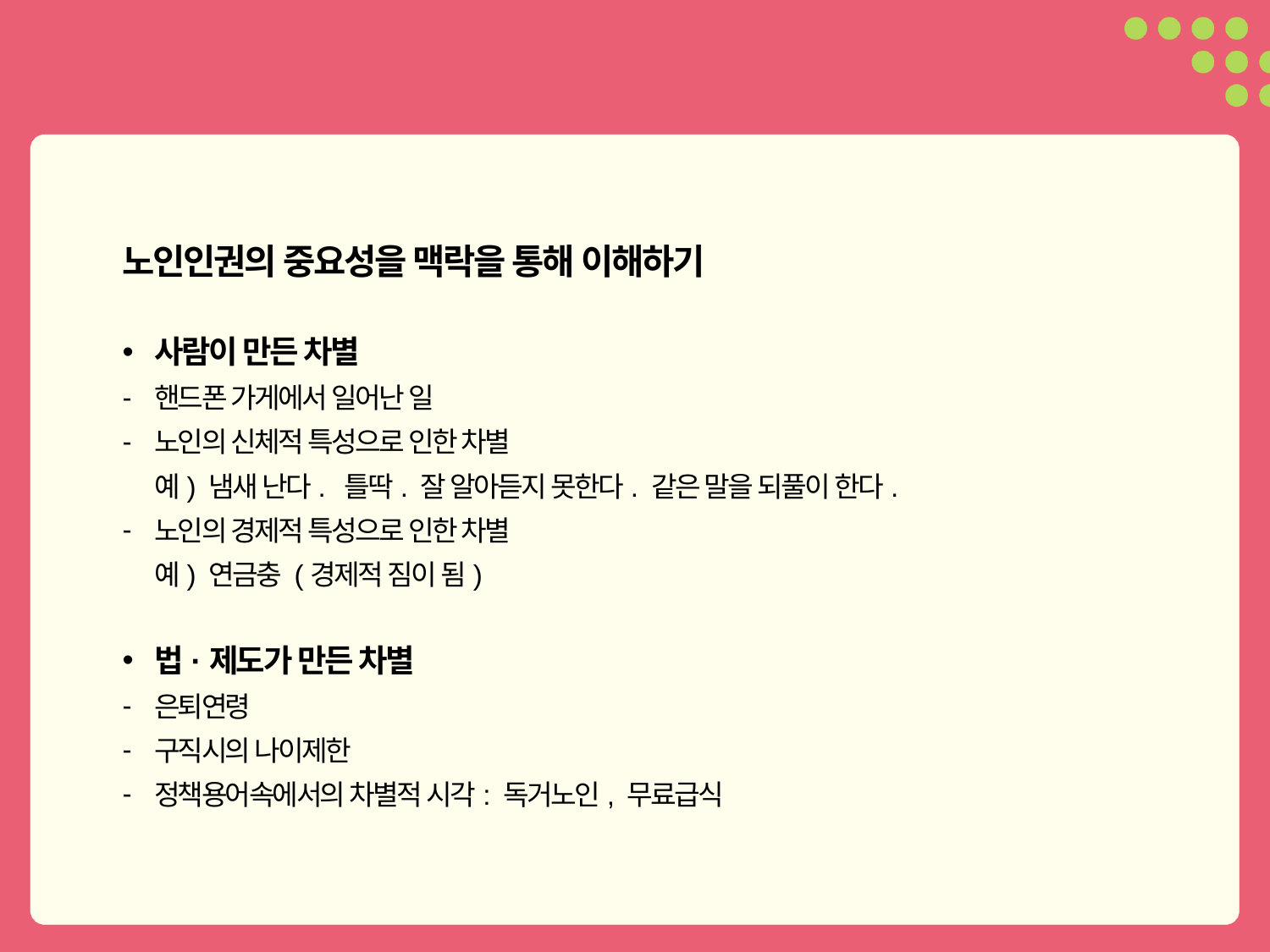

노인인권의 중요성을 맥락을 통해 이해하기

사람이 만든 차별
핸드폰 가게에서 일어난 일
노인의 신체적 특성으로 인한 차별
    예) 냄새 난다.  틀딱. 잘 알아듣지 못한다. 같은 말을 되풀이 한다.
노인의 경제적 특성으로 인한 차별
    예) 연금충 (경제적 짐이 됨)

법·제도가 만든 차별
은퇴연령
구직시의 나이제한
정책용어속에서의 차별적 시각: 독거노인, 무료급식

5